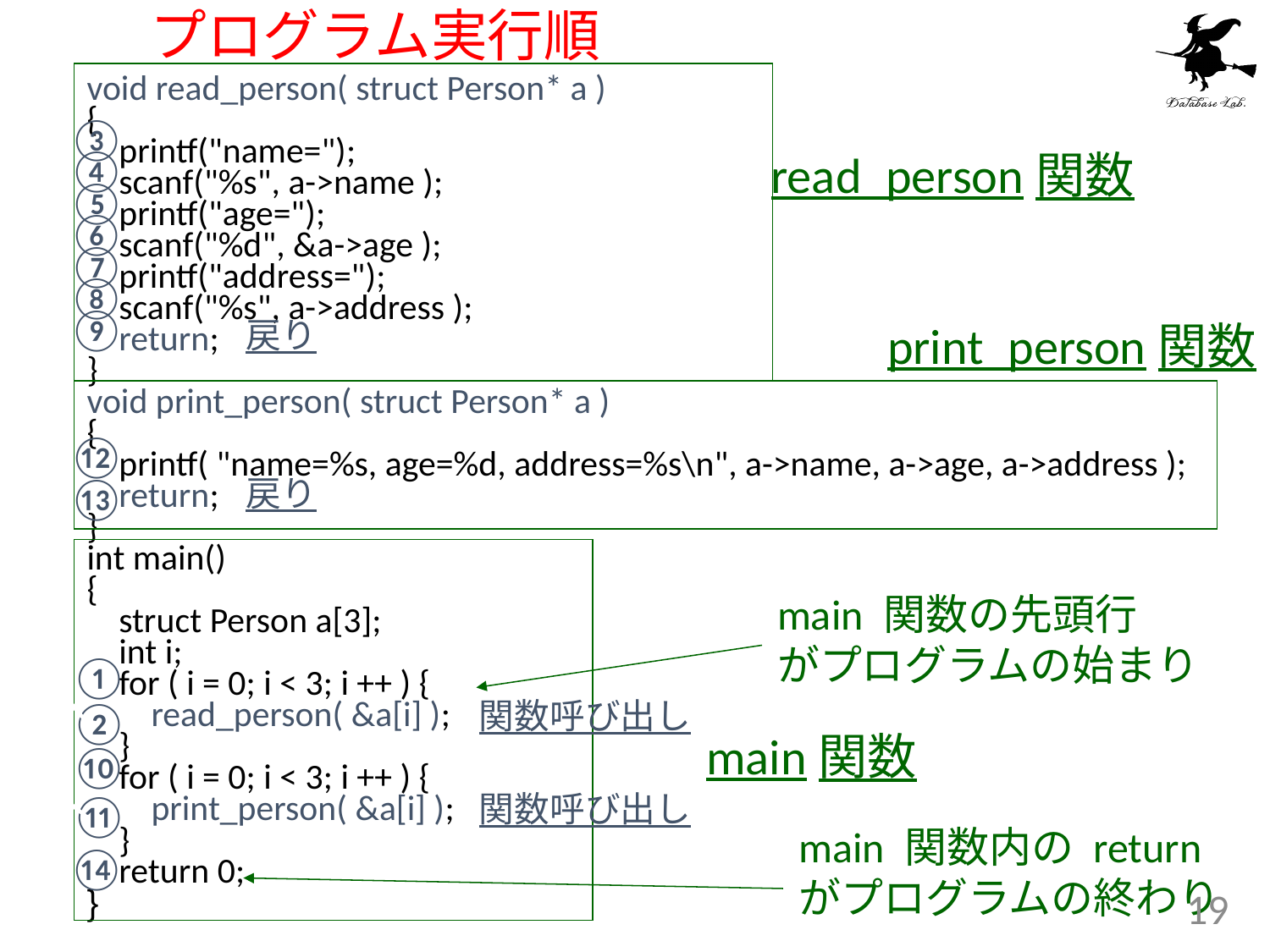

# プログラム実行順

void read_person( struct Person* a )
{
    printf("name=");
    scanf("%s", a->name );
    printf("age=");
    scanf("%d", &a->age );
    printf("address=");
    scanf("%s", a->address );
    return;
}
void print_person( struct Person* a )
{
    printf( "name=%s, age=%d, address=%s\n", a->name, a->age, a->address );
    return;
}
int main()
{
    struct Person a[3];
    int i;
    for ( i = 0; i < 3; i ++ ) {
        read_person( &a[i] );
    }
    for ( i = 0; i < 3; i ++ ) {
        print_person( &a[i] );
    }
    return 0;
}

③
④
read_person関数

⑤
⑥
⑦
⑧
⑨
戻り
print_person関数

⑫

⑬
戻り

main 関数の先頭行
がプログラムの始まり
①

関数呼び出し
②
main関数
⑩
関数呼び出し
⑪
main 関数内の return
がプログラムの終わり
⑭

19